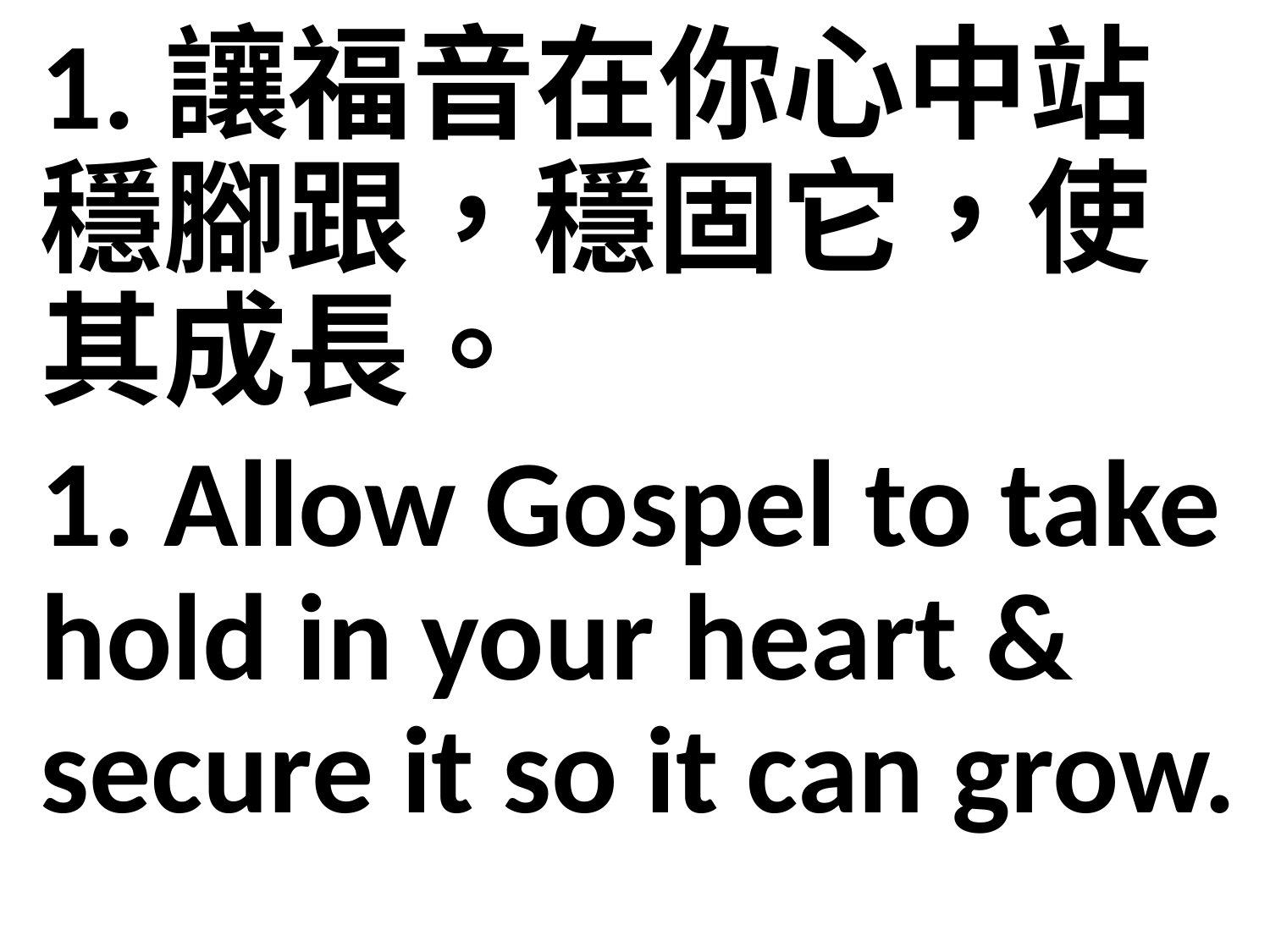

1.讓福音在你心中站穩腳跟，穩固它，使其成長。
1. Allow Gospel to take hold in your heart & secure it so it can grow.